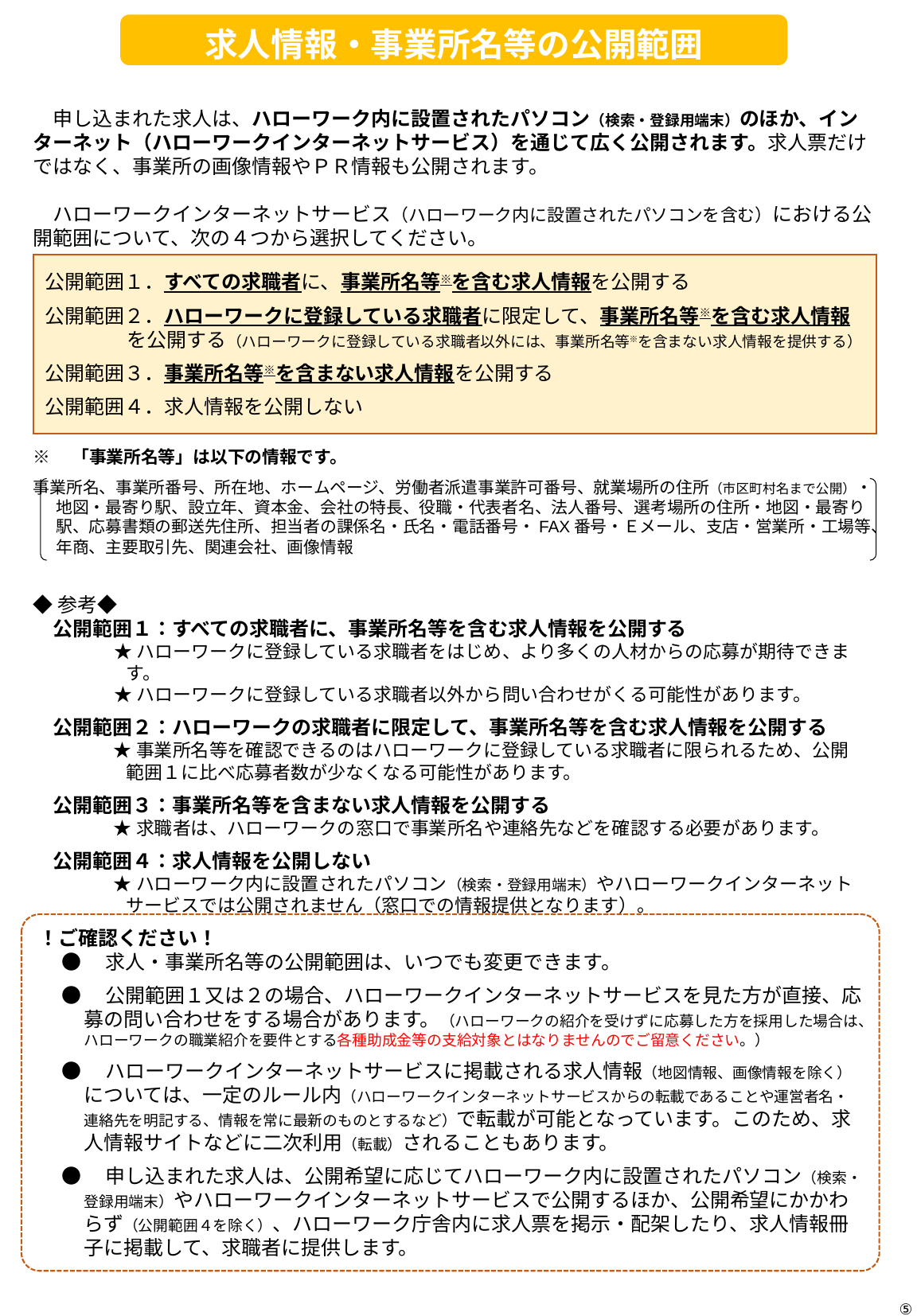

求人情報・事業所名等の公開範囲

　申し込まれた求人は、ハローワーク内に設置されたパソコン（検索・登録用端末）のほか、インターネット（ハローワークインターネットサービス）を通じて広く公開されます。求人票だけではなく、事業所の画像情報やＰＲ情報も公開されます。

　ハローワークインターネットサービス（ハローワーク内に設置されたパソコンを含む）における公開範囲について、次の４つから選択してください。

※　「事業所名等」は以下の情報です。
事業所名、事業所番号、所在地、ホームページ、労働者派遣事業許可番号、就業場所の住所（市区町村名まで公開）・地図・最寄り駅、設立年、資本金、会社の特長、役職・代表者名、法人番号、選考場所の住所・地図・最寄り駅、応募書類の郵送先住所、担当者の課係名・氏名・電話番号・FAX番号・Ｅメール、支店・営業所・工場等、年商、主要取引先、関連会社、画像情報

公開範囲１．すべての求職者に、事業所名等※を含む求人情報を公開する
公開範囲２．ハローワークに登録している求職者に限定して、事業所名等※を含む求人情報を公開する（ハローワークに登録している求職者以外には、事業所名等※を含まない求人情報を提供する）
公開範囲３．事業所名等※を含まない求人情報を公開する
公開範囲４．求人情報を公開しない

◆参考◆
　公開範囲１：すべての求職者に、事業所名等を含む求人情報を公開する
★ハローワークに登録している求職者をはじめ、より多くの人材からの応募が期待できます。
★ハローワークに登録している求職者以外から問い合わせがくる可能性があります。
　公開範囲２：ハローワークの求職者に限定して、事業所名等を含む求人情報を公開する
★事業所名等を確認できるのはハローワークに登録している求職者に限られるため、公開範囲１に比べ応募者数が少なくなる可能性があります。
　公開範囲３：事業所名等を含まない求人情報を公開する
★求職者は、ハローワークの窓口で事業所名や連絡先などを確認する必要があります。
　公開範囲４：求人情報を公開しない
★ハローワーク内に設置されたパソコン（検索・登録用端末）やハローワークインターネットサービスでは公開されません（窓口での情報提供となります）。

！ご確認ください！
●　求人・事業所名等の公開範囲は、いつでも変更できます。
●　公開範囲１又は２の場合、ハローワークインターネットサービスを見た方が直接、応募の問い合わせをする場合があります。（ハローワークの紹介を受けずに応募した方を採用した場合は、ハローワークの職業紹介を要件とする各種助成金等の支給対象とはなりませんのでご留意ください。）
●　ハローワークインターネットサービスに掲載される求人情報（地図情報、画像情報を除く）については、一定のルール内（ハローワークインターネットサービスからの転載であることや運営者名・連絡先を明記する、情報を常に最新のものとするなど）で転載が可能となっています。このため、求人情報サイトなどに二次利用（転載）されることもあります。
●　申し込まれた求人は、公開希望に応じてハローワーク内に設置されたパソコン（検索・登録用端末）やハローワークインターネットサービスで公開するほか、公開希望にかかわらず（公開範囲４を除く）、ハローワーク庁舎内に求人票を掲示・配架したり、求人情報冊子に掲載して、求職者に提供します。
⑤